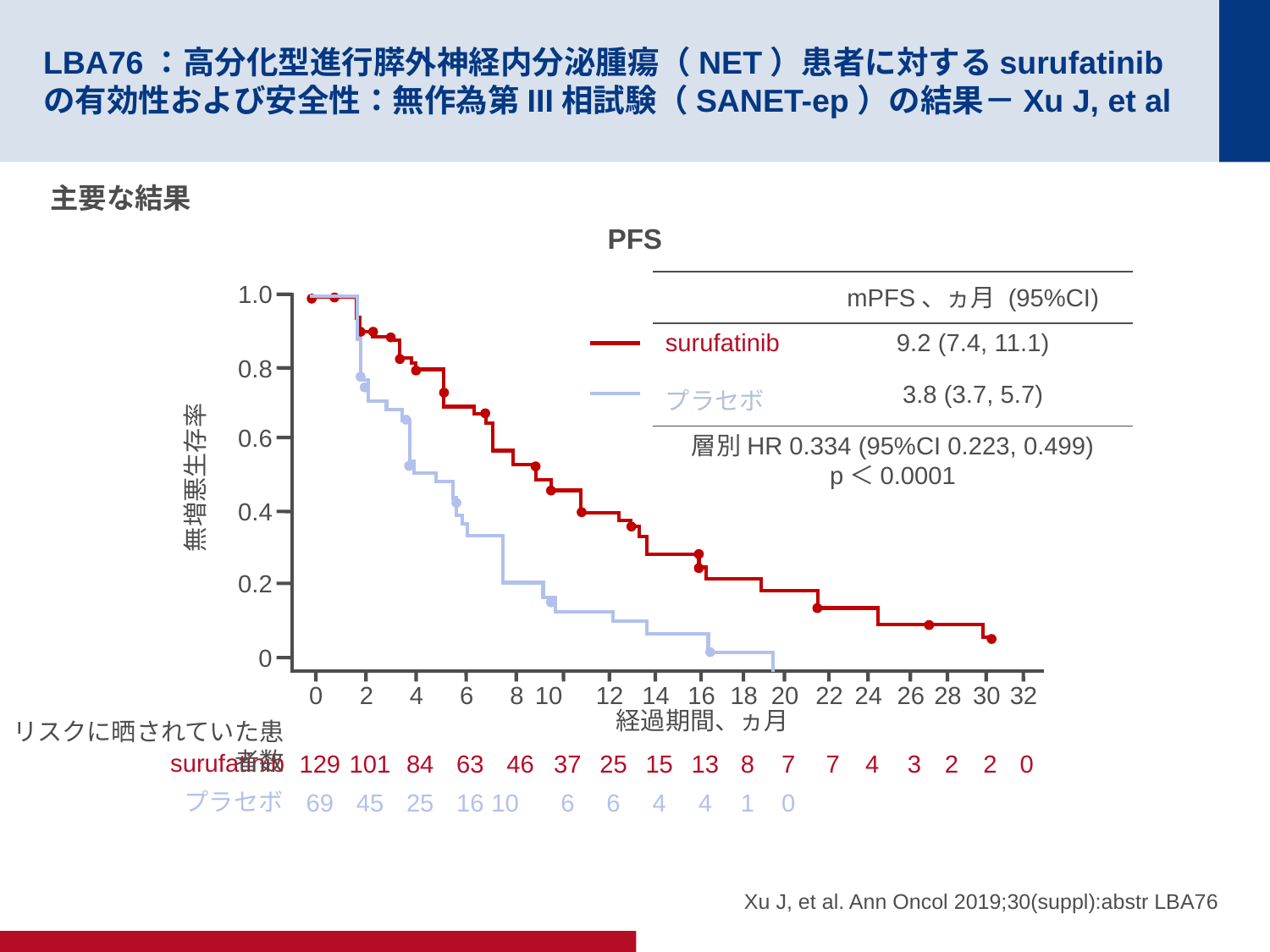

# LBA76：高分化型進行膵外神経内分泌腫瘍（NET）患者に対するsurufatinibの有効性および安全性：無作為第III相試験（SANET-ep）の結果－Xu J, et al
主要な結果
PFS
|  | mPFS、ヵ月 (95%CI) |
| --- | --- |
| surufatinib | 9.2 (7.4, 11.1) |
| プラセボ | 3.8 (3.7, 5.7) |
1.0

2
4
6
8
10
12
14
16
18
20
経過期間、ヵ月

0.8

0.6
層別HR 0.334 (95%CI 0.223, 0.499)
p＜0.0001

無増悪生存率
0.4

0.2

0

0
22
24
26
28
30
32
リスクに晒されていた患者数
surufatinib
129
101
84
63
46
37
25
15
13
8
7
7
4
3
2
2

0
プラセボ
69
45
25
16
10
6
6
4
4
1
0
Xu J, et al. Ann Oncol 2019;30(suppl):abstr LBA76